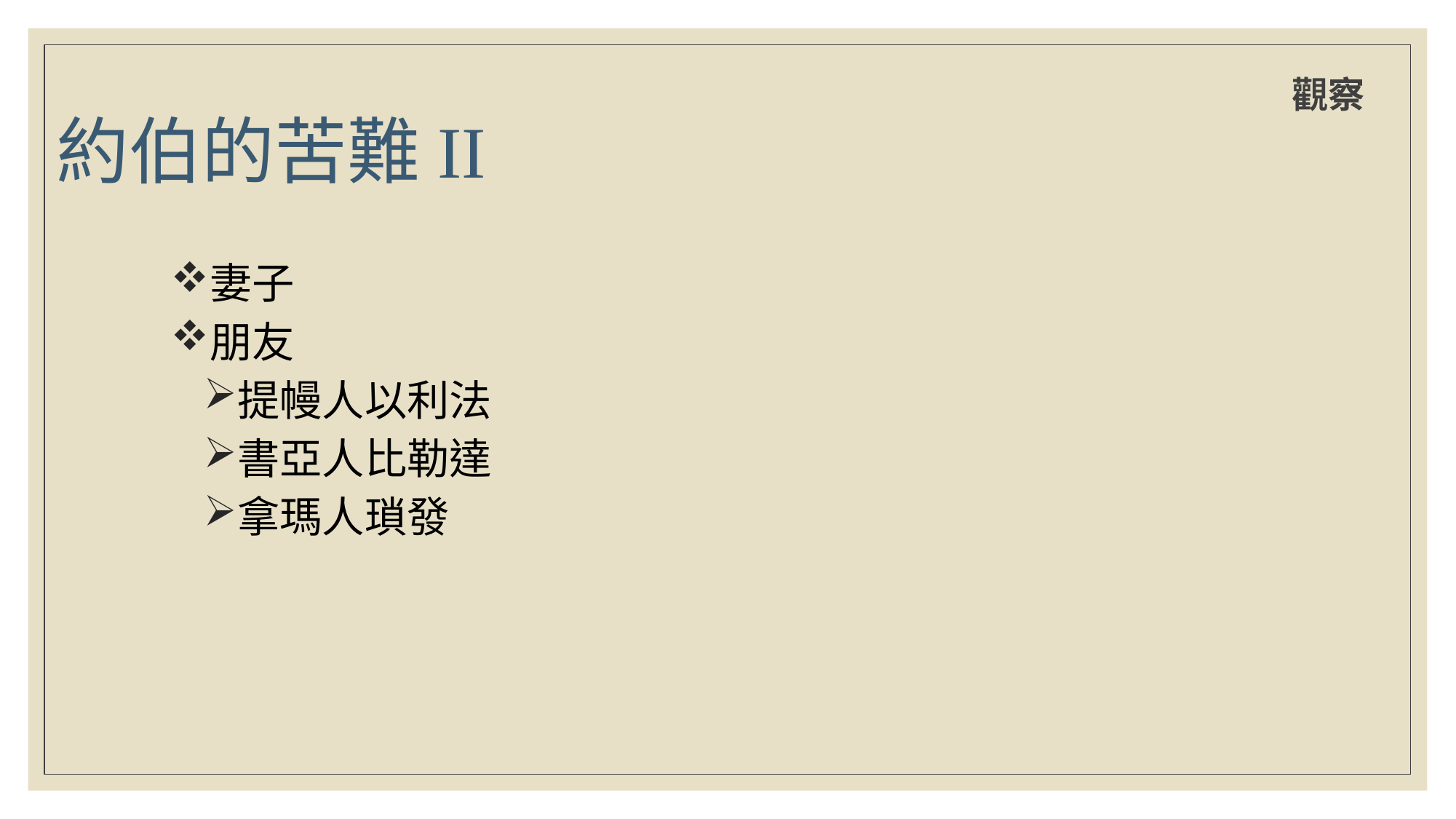

# 約伯的苦難II
觀察
妻子
朋友
提幔人以利法
書亞人比勒達
拿瑪人瑣發